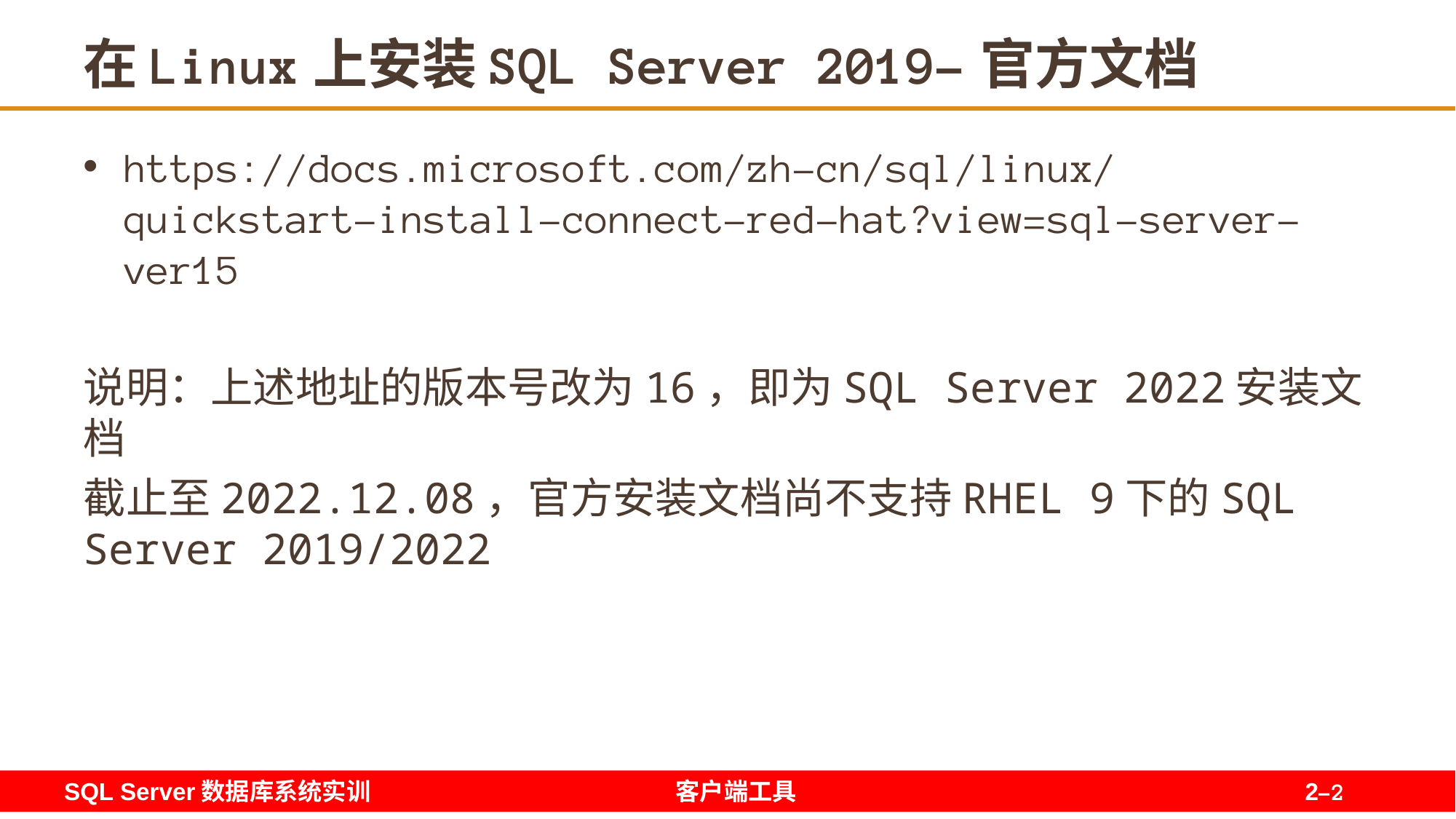

# 在Linux上安装SQL Server 2019-官方文档
https://docs.microsoft.com/zh-cn/sql/linux/quickstart-install-connect-red-hat?view=sql-server-ver15

说明：上述地址的版本号改为16，即为SQL Server 2022安装文档
截止至2022.12.08，官方安装文档尚不支持RHEL 9下的SQL Server 2019/2022